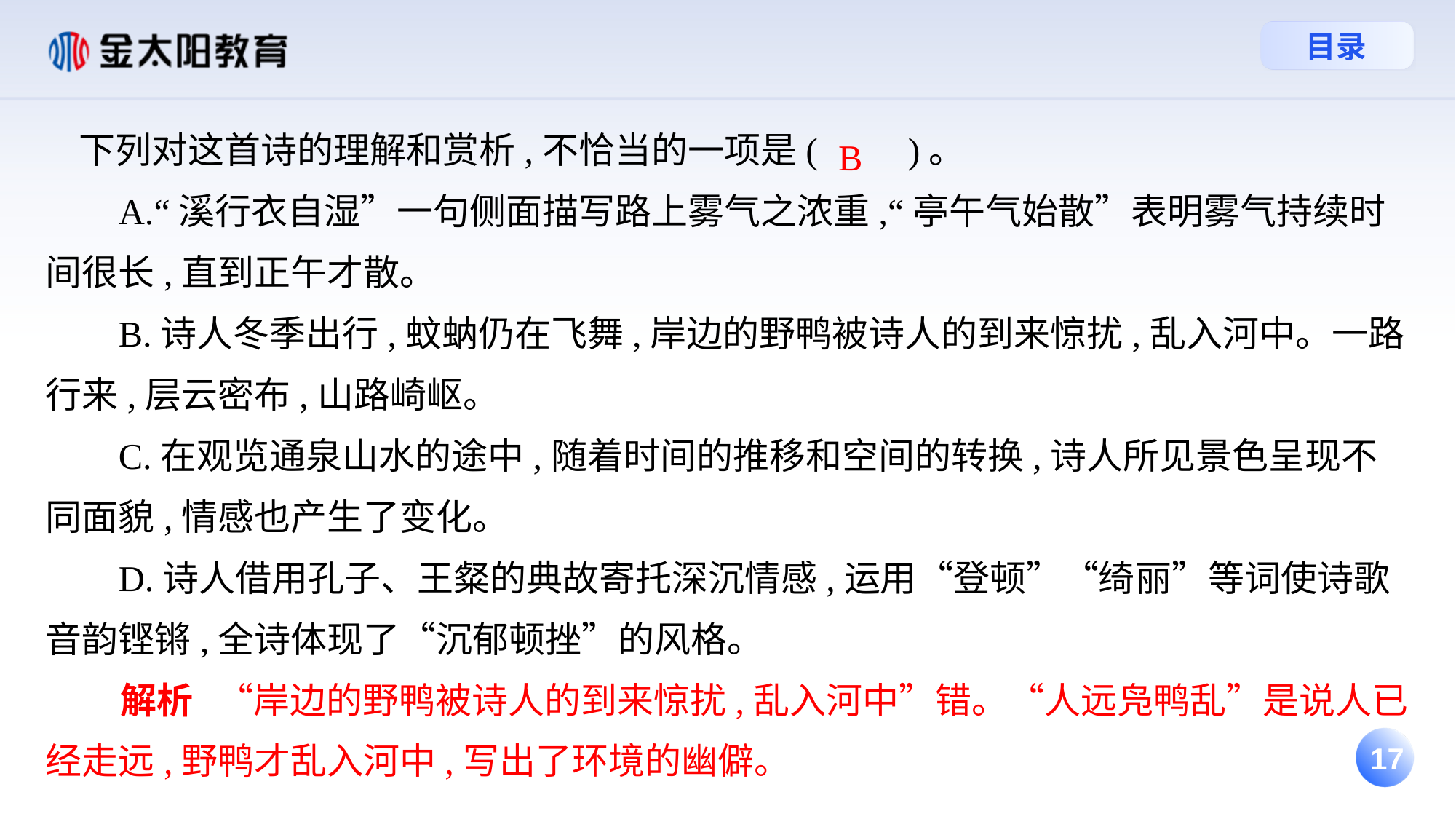

下列对这首诗的理解和赏析,不恰当的一项是(　　)。
        A.“溪行衣自湿”一句侧面描写路上雾气之浓重,“亭午气始散”表明雾气持续时间很长,直到正午才散。
        B.诗人冬季出行,蚊蚋仍在飞舞,岸边的野鸭被诗人的到来惊扰,乱入河中。一路行来,层云密布,山路崎岖。
        C.在观览通泉山水的途中,随着时间的推移和空间的转换,诗人所见景色呈现不同面貌,情感也产生了变化。
        D.诗人借用孔子、王粲的典故寄托深沉情感,运用“登顿”“绮丽”等词使诗歌音韵铿锵,全诗体现了“沉郁顿挫”的风格。
        解析   “岸边的野鸭被诗人的到来惊扰,乱入河中”错。“人远凫鸭乱”是说人已经走远,野鸭才乱入河中,写出了环境的幽僻。
B